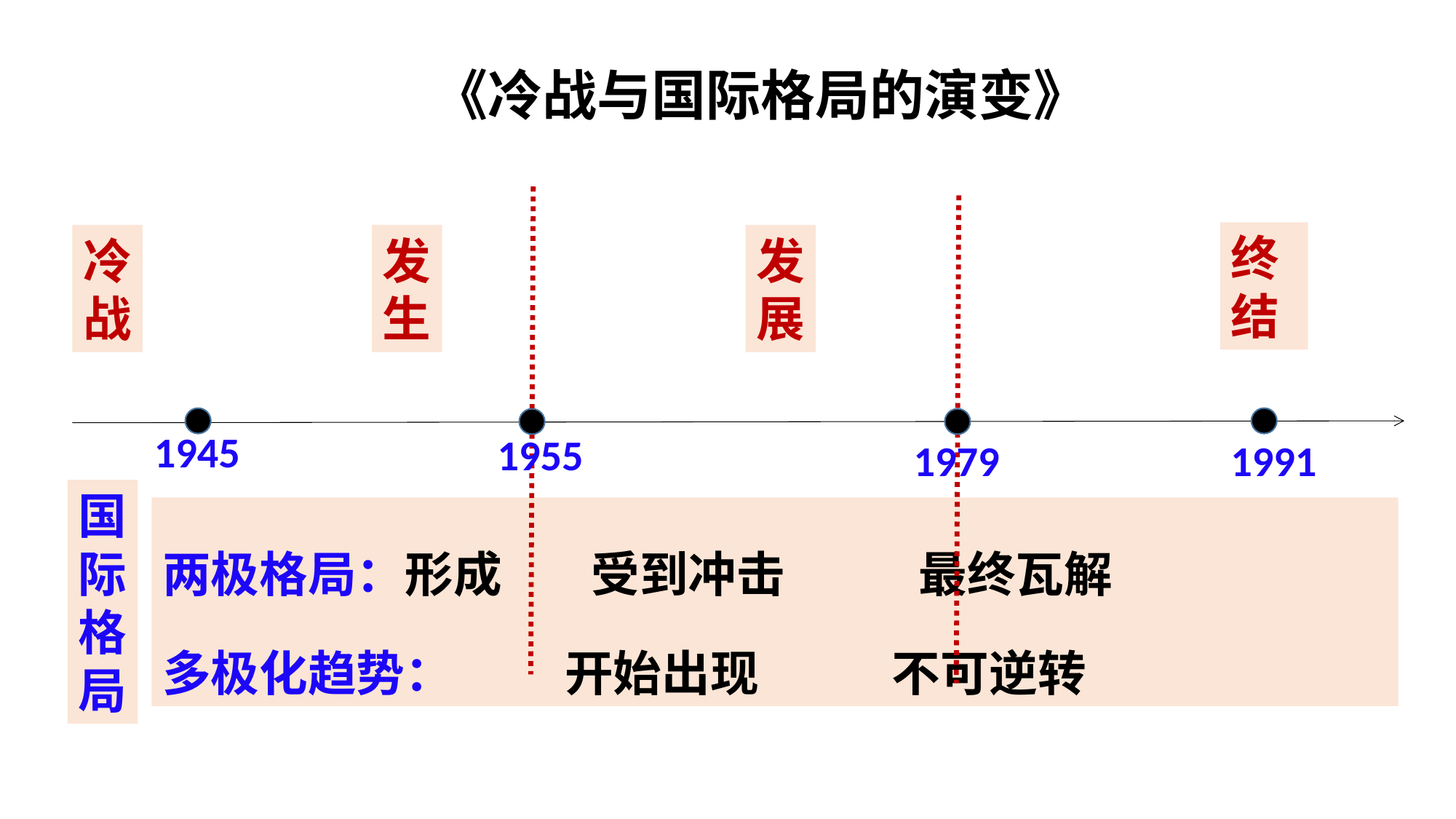

《冷战与国际格局的演变》
终结
冷
战
发
生
发
展

1945
1955
1979
1991
国
际
格
局
两极格局：形成        受到冲击            最终瓦解
多极化趋势：          开始出现            不可逆转